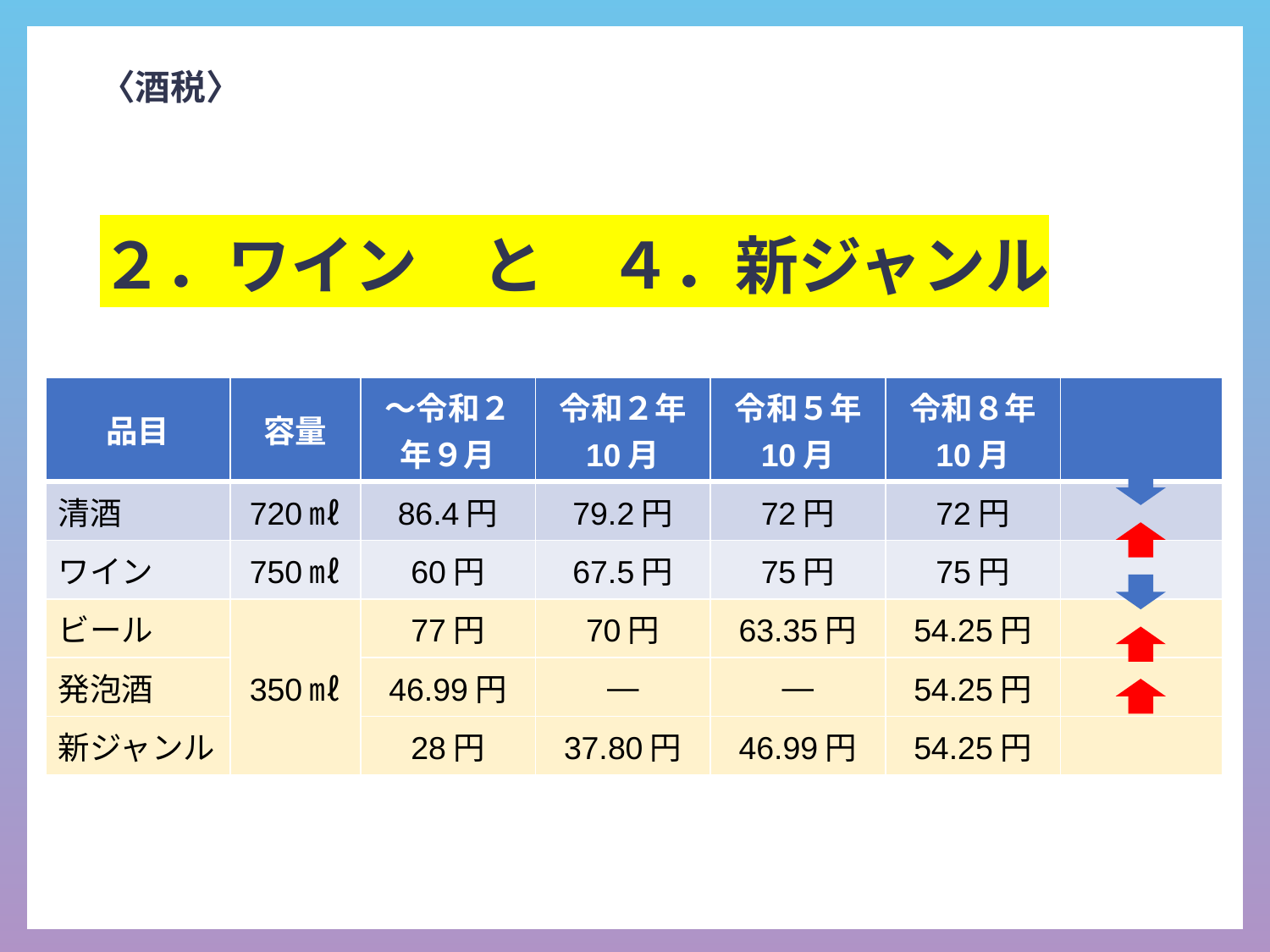

# 〈酒税〉
２．ワイン　と　４．新ジャンル
| 品目 | 容量 | ～令和２年９月 | 令和２年 10月 | 令和５年 10月 | 令和８年 10月 |  |
| --- | --- | --- | --- | --- | --- | --- |
| 清酒 | 720㎖ | 86.4円 | 79.2円 | 72円 | 72円 |  |
| ワイン | 750㎖ | 60円 | 67.5円 | 75円 | 75円 |  |
| ビール | 350㎖ | 77円 | 70円 | 63.35円 | 54.25円 |  |
| 発泡酒 | 350㎖ | 46.99円 | ― | ― | 54.25円 |  |
| 新ジャンル | 350㎖ | 28円 | 37.80円 | 46.99円 | 54.25円 |  |